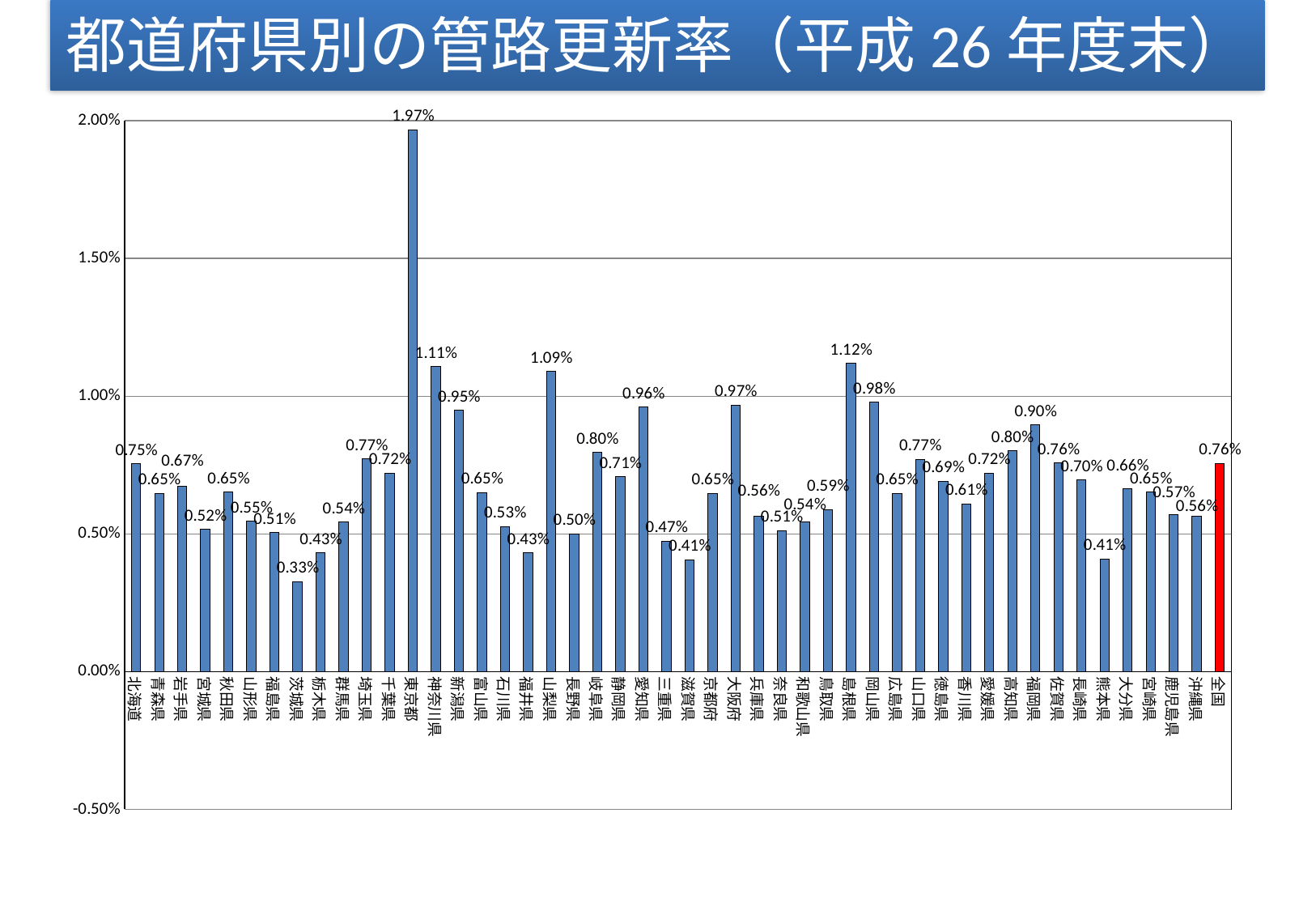

都道府県別の管路更新率（平成26年度末）

### Chart

| Category | H26 |
|---|---|
| 北海道 | 0.00754683537788297 |
| 青森県 | 0.006467871680083547 |
| 岩手県 | 0.006743847505830162 |
| 宮城県 | 0.0051625949944679094 |
| 秋田県 | 0.0065190889460726344 |
| 山形県 | 0.0054624118530176785 |
| 福島県 | 0.005051546782937631 |
| 茨城県 | 0.003259806189289189 |
| 栃木県 | 0.004314376482060586 |
| 群馬県 | 0.005431917079005307 |
| 埼玉県 | 0.007717276147418404 |
| 千葉県 | 0.0072085495679124634 |
| 東京都 | 0.019665570829541446 |
| 神奈川県 | 0.011078539121980015 |
| 新潟県 | 0.009494283537735003 |
| 富山県 | 0.0065074789886009786 |
| 石川県 | 0.00526503532204366 |
| 福井県 | 0.004318054682432386 |
| 山梨県 | 0.010898846375200635 |
| 長野県 | 0.005001962637071768 |
| 岐阜県 | 0.007956330773318587 |
| 静岡県 | 0.007072282848853311 |
| 愛知県 | 0.009609706561990087 |
| 三重県 | 0.004729160342250292 |
| 滋賀県 | 0.004055353895780333 |
| 京都府 | 0.006473473308196685 |
| 大阪府 | 0.009671952545596512 |
| 兵庫県 | 0.005630469090317838 |
| 奈良県 | 0.0051249432384997224 |
| 和歌山県 | 0.005434169419761773 |
| 鳥取県 | 0.005873084722833384 |
| 島根県 | 0.011184666469695301 |
| 岡山県 | 0.009783517871944005 |
| 広島県 | 0.006476769615628574 |
| 山口県 | 0.00770143478620079 |
| 徳島県 | 0.0069101840142183684 |
| 香川県 | 0.006090367780947837 |
| 愛媛県 | 0.007200453474253178 |
| 高知県 | 0.0080110220506062 |
| 福岡県 | 0.008951663851403504 |
| 佐賀県 | 0.007575746840696605 |
| 長崎県 | 0.006964440356349179 |
| 熊本県 | 0.004091790178234587 |
| 大分県 | 0.006629098462486459 |
| 宮崎県 | 0.006524459131254592 |
| 鹿児島県 | 0.00570349858682488 |
| 沖縄県 | 0.005643718587604162 |
| 全国 | 0.007565560989797687 |